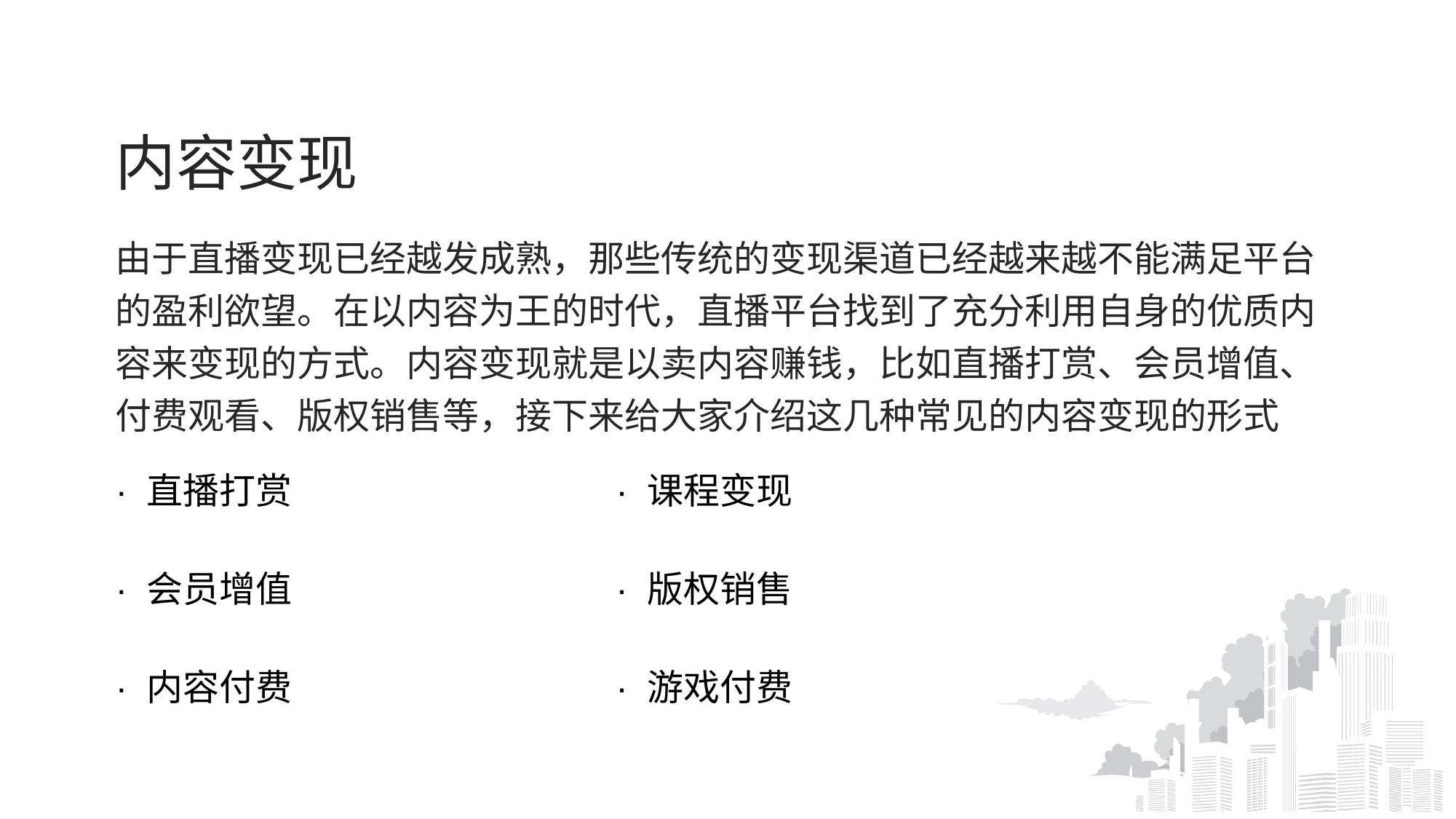

# 内容变现
由于直播变现已经越发成熟，那些传统的变现渠道已经越来越不能满足平台的盈利欲望。在以内容为王的时代，直播平台找到了充分利用自身的优质内容来变现的方式。内容变现就是以卖内容赚钱，比如直播打赏、会员增值、付费观看、版权销售等，接下来给大家介绍这几种常见的内容变现的形式

· 直播打赏
· 课程变现
· 会员增值
· 版权销售
· 内容付费
· 游戏付费